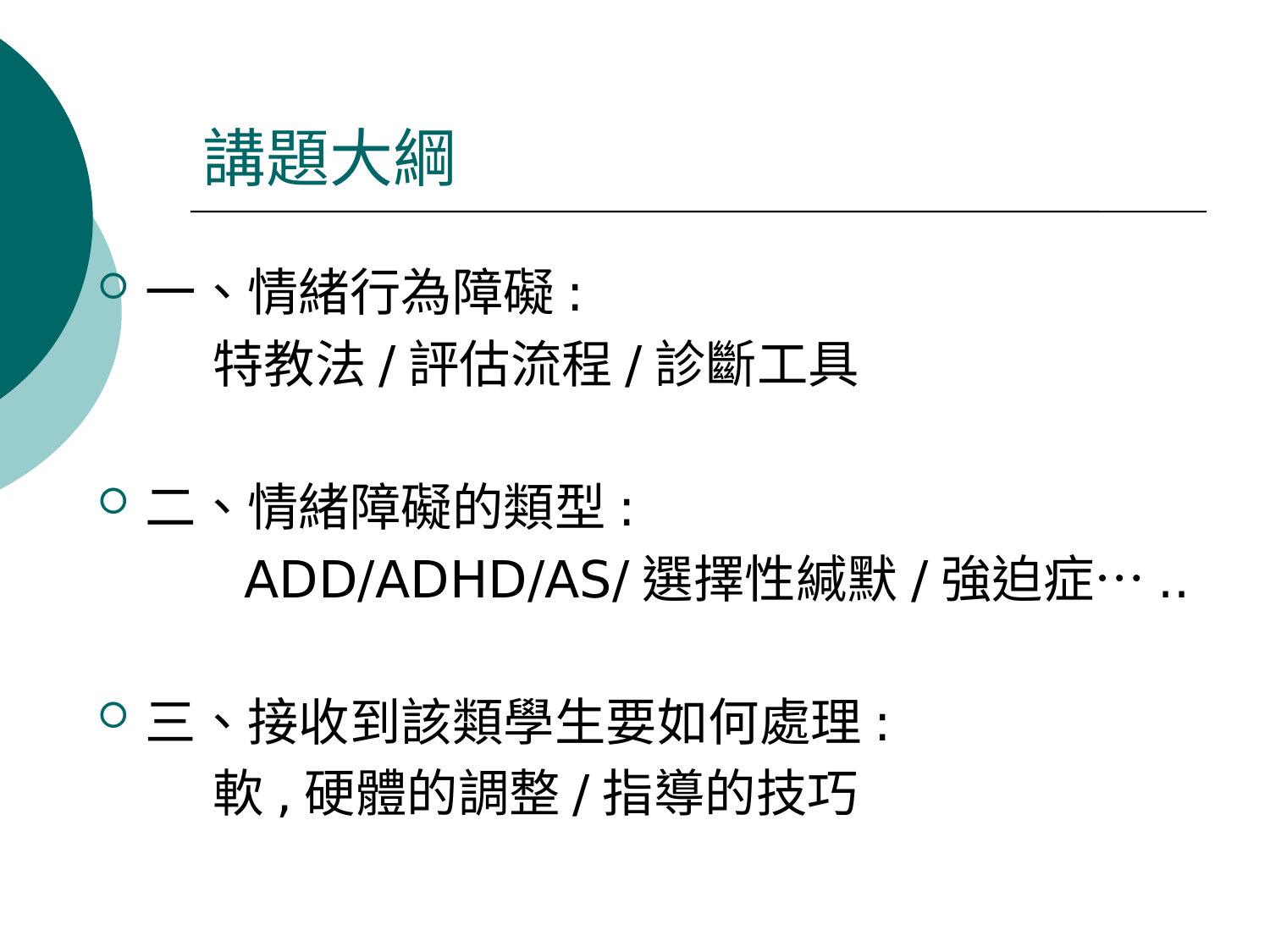

# 講題大綱
一、情緒行為障礙:
         特教法/評估流程/診斷工具

二、情緒障礙的類型:
         ADD/ADHD/AS/選擇性緘默/強迫症…..

三、接收到該類學生要如何處理:
         軟,硬體的調整/指導的技巧